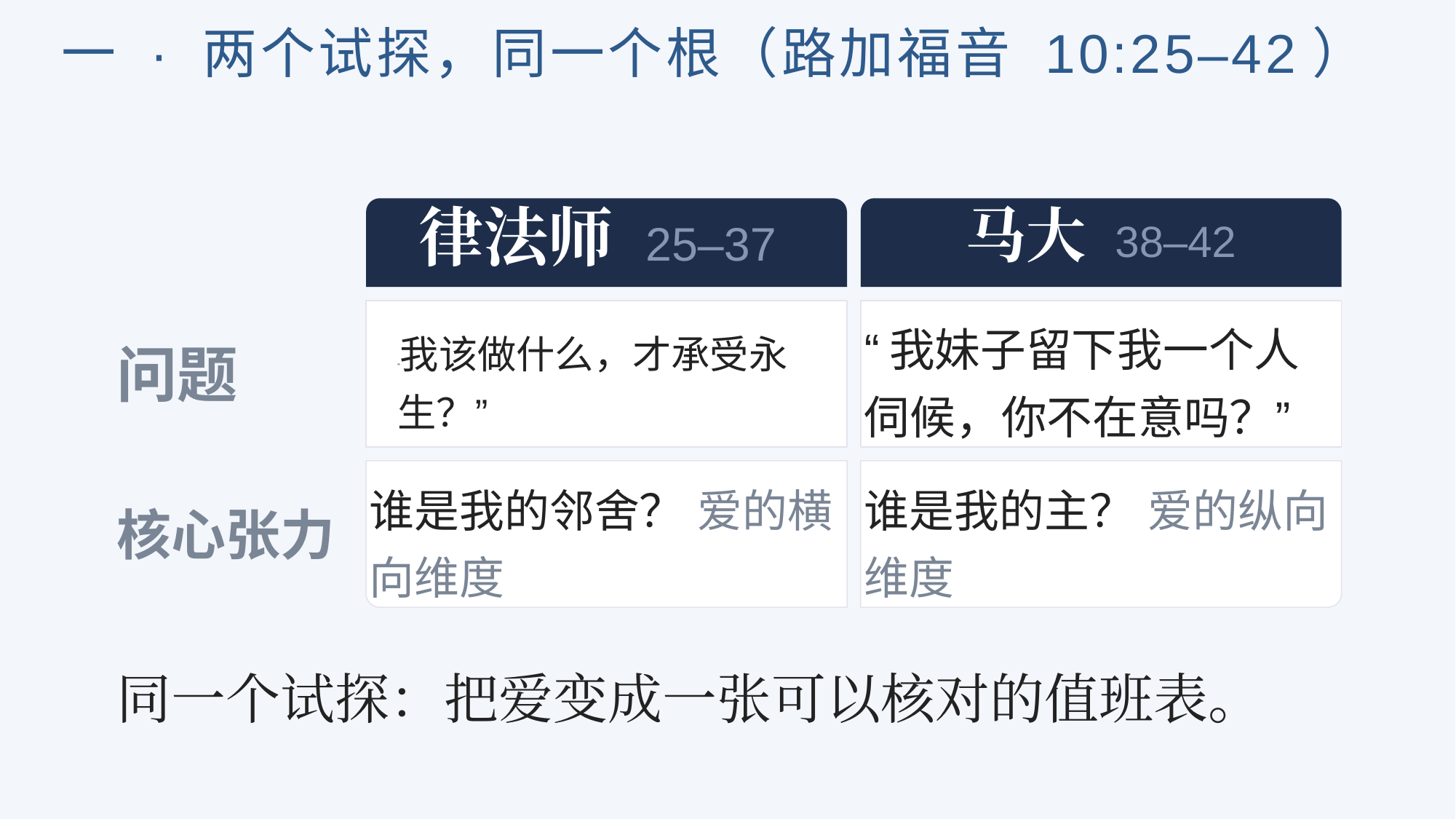

一 · 两个试探，同一个根（路加福音 10:25–42）
律法师 25–37
马大 38–42

问题

“我妹子留下我一个人伺候，你不在意吗？”
“我该做什么，才承受永生？”
核心张力

谁是我的主？ 爱的纵向维度
谁是我的邻舍？ 爱的横向维度
同一个试探：把爱变成一张可以核对的值班表。